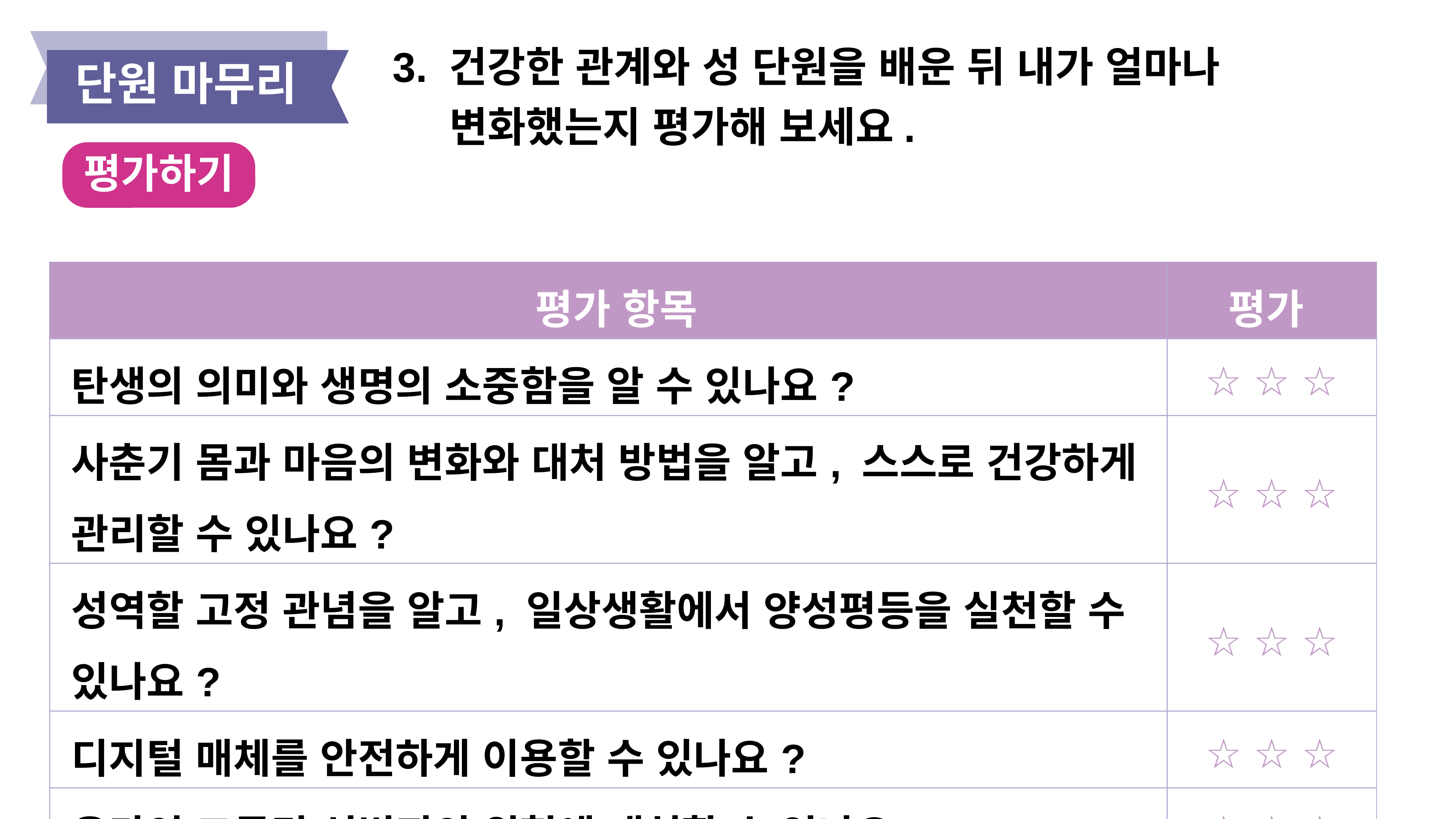

3. 건강한 관계와 성 단원을 배운 뒤 내가 얼마나
    변화했는지 평가해 보세요.

단원 마무리

평가하기
| 평가 항목 | 평가 |
| --- | --- |
| 탄생의 의미와 생명의 소중함을 알 수 있나요? | ☆ ☆ ☆ |
| 사춘기 몸과 마음의 변화와 대처 방법을 알고, 스스로 건강하게 관리할 수 있나요? | ☆ ☆ ☆ |
| 성역할 고정 관념을 알고, 일상생활에서 양성평등을 실천할 수 있나요? | ☆ ☆ ☆ |
| 디지털 매체를 안전하게 이용할 수 있나요? | ☆ ☆ ☆ |
| 온라인 그루밍 성범죄의 위험에 대처할 수 있나요? | ☆ ☆ ☆ |